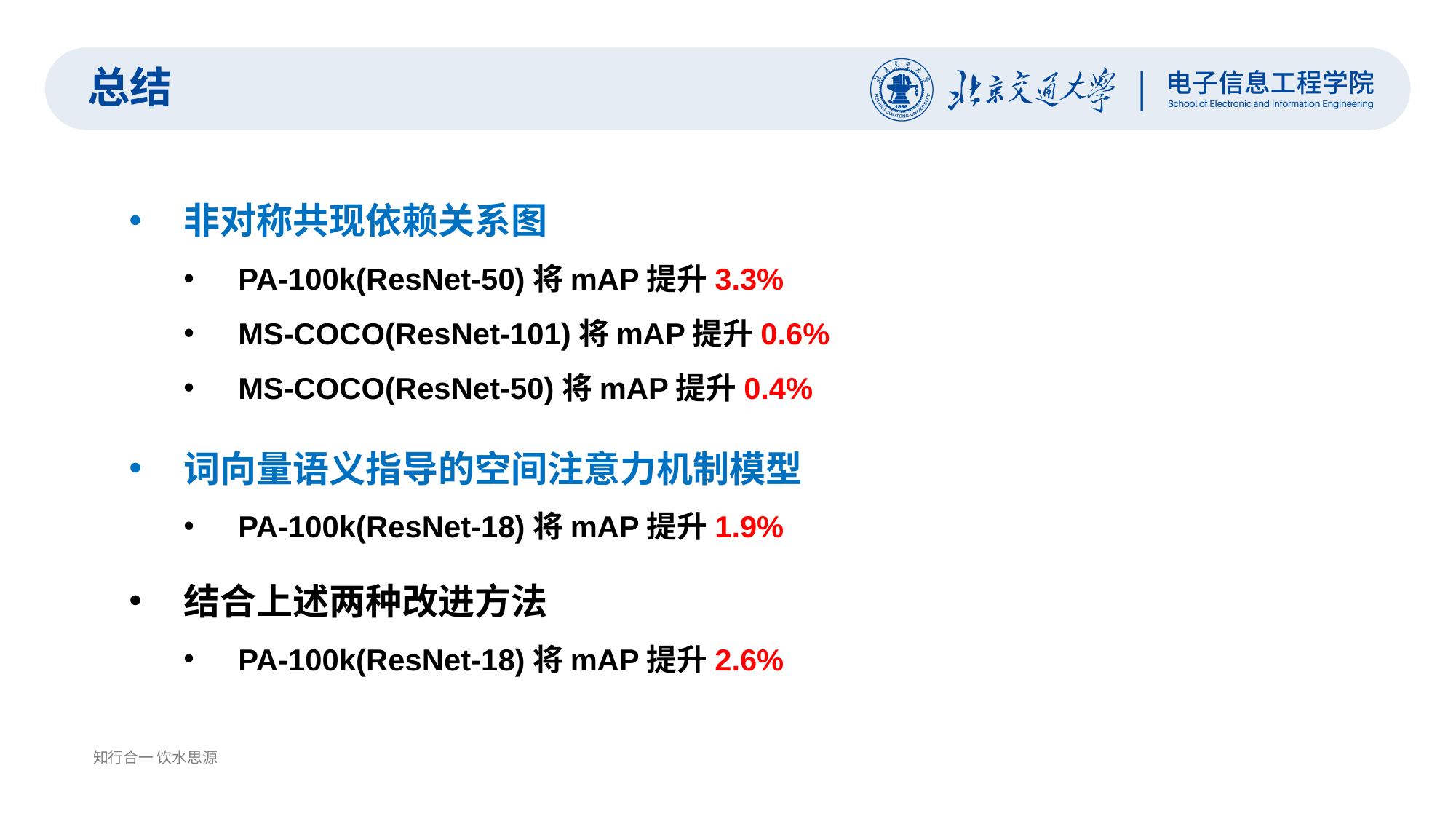

总结
非对称共现依赖关系图
PA-100k(ResNet-50)将mAP提升3.3%
MS-COCO(ResNet-101)将mAP提升0.6%
MS-COCO(ResNet-50)将mAP提升0.4%

词向量语义指导的空间注意力机制模型
PA-100k(ResNet-18)将mAP提升1.9%
结合上述两种改进方法
PA-100k(ResNet-18)将mAP提升2.6%
知行合一 饮水思源